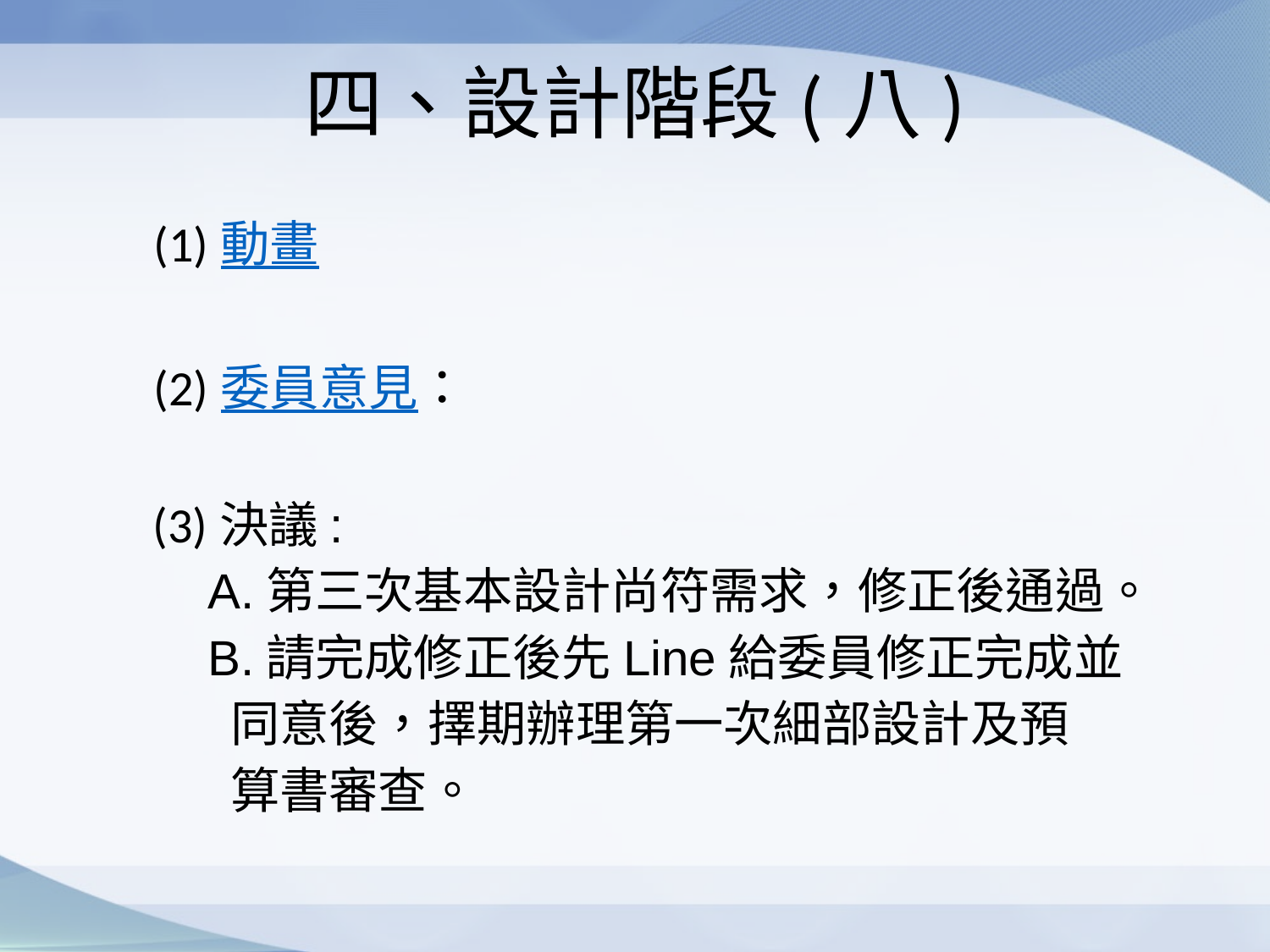

# 四、設計階段(八)
     (1)動畫

     (2)委員意見：

    (3)決議:
        A.第三次基本設計尚符需求，修正後通過。
        B.請完成修正後先Line給委員修正完成並
           同意後，擇期辦理第一次細部設計及預
           算書審查。